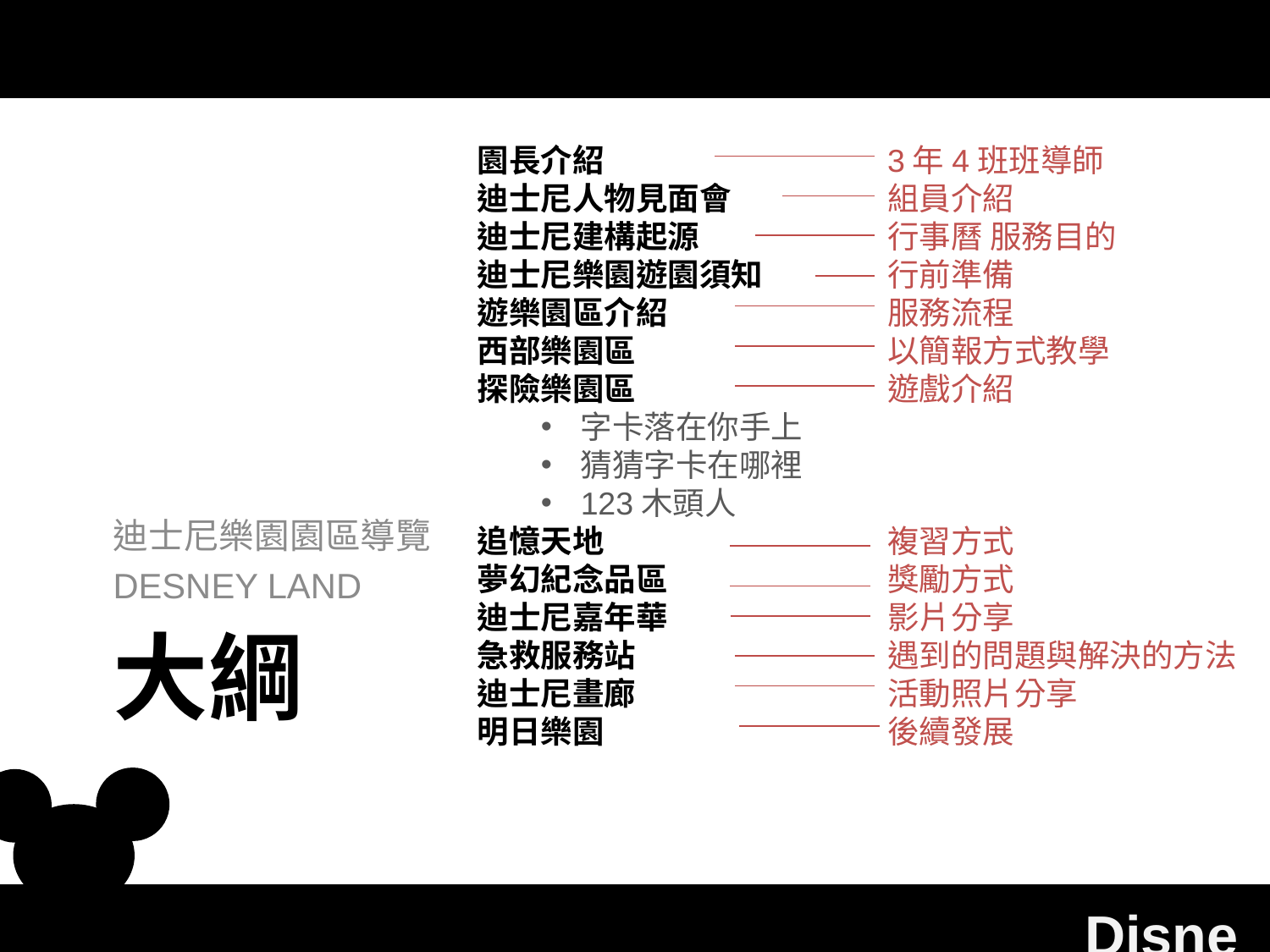

園長介紹
迪士尼人物見面會
迪士尼建構起源
迪士尼樂園遊園須知
遊樂園區介紹
西部樂園區
探險樂園區
字卡落在你手上
猜猜字卡在哪裡
123木頭人
追憶天地
夢幻紀念品區
迪士尼嘉年華
急救服務站
迪士尼畫廊
明日樂園
3年4班班導師
組員介紹
行事曆 服務目的
行前準備
服務流程
以簡報方式教學
遊戲介紹

複習方式
獎勵方式
影片分享
遇到的問題與解決的方法
活動照片分享
後續發展
迪士尼樂園園區導覽
DESNEY LAND
# 大綱